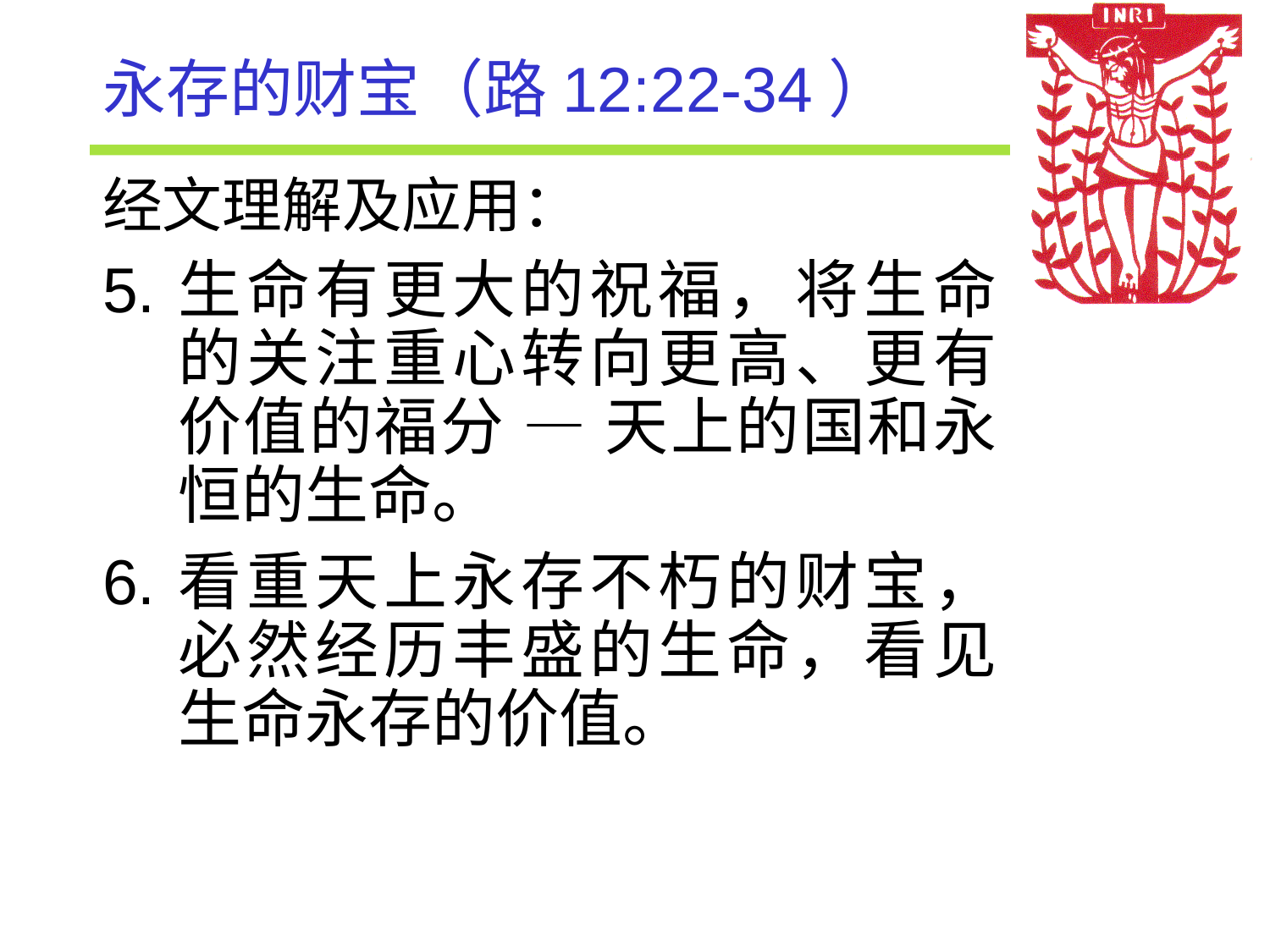

# 永存的财宝（路12:22-34）
经文理解及应用：
生命有更大的祝福，将生命的关注重心转向更高、更有价值的福分 — 天上的国和永恒的生命。
看重天上永存不朽的财宝，必然经历丰盛的生命，看见生命永存的价值。